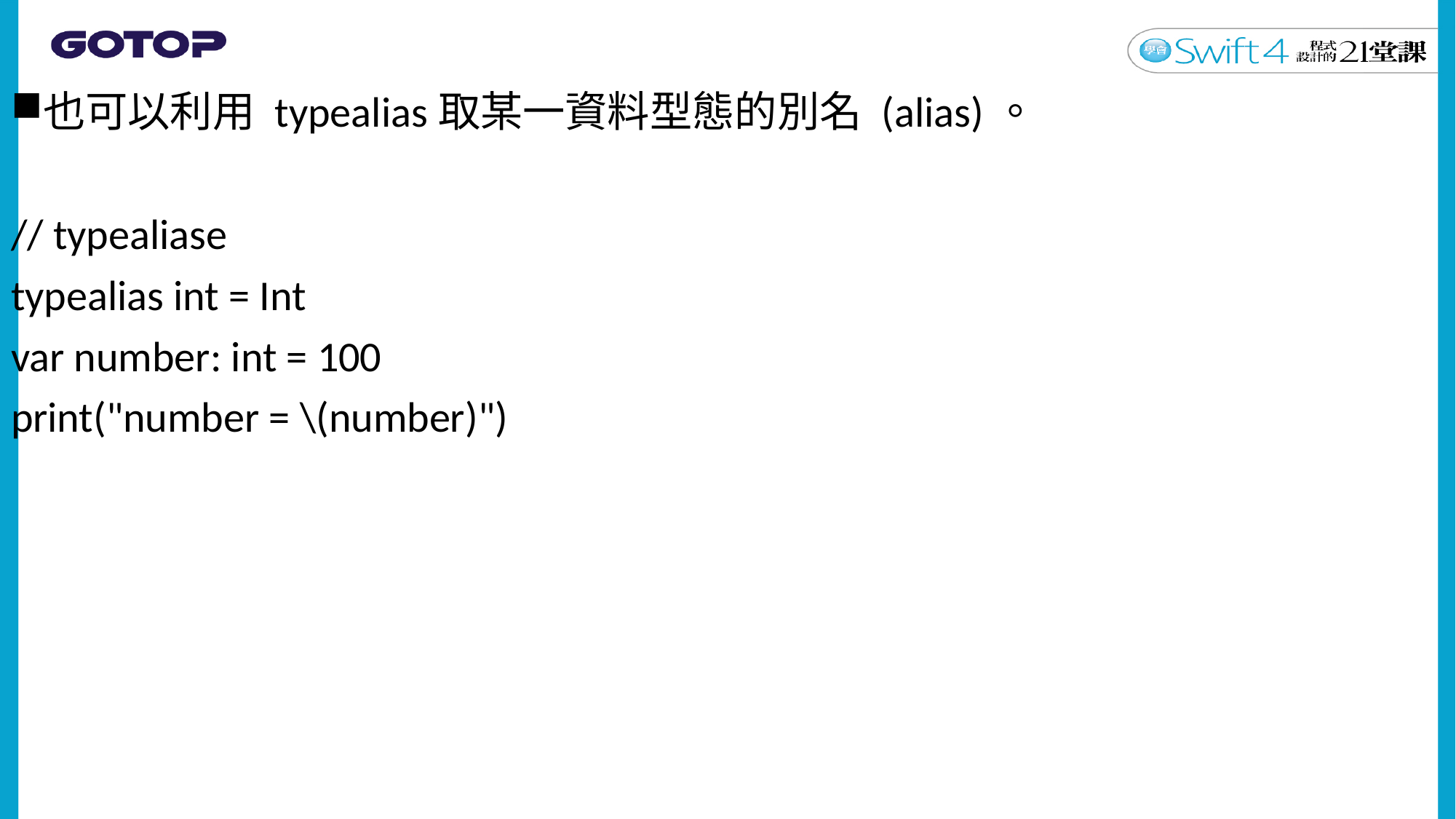

也可以利用 typealias取某一資料型態的別名 (alias)。

// typealiase
typealias int = Int
var number: int = 100
print("number = \(number)")